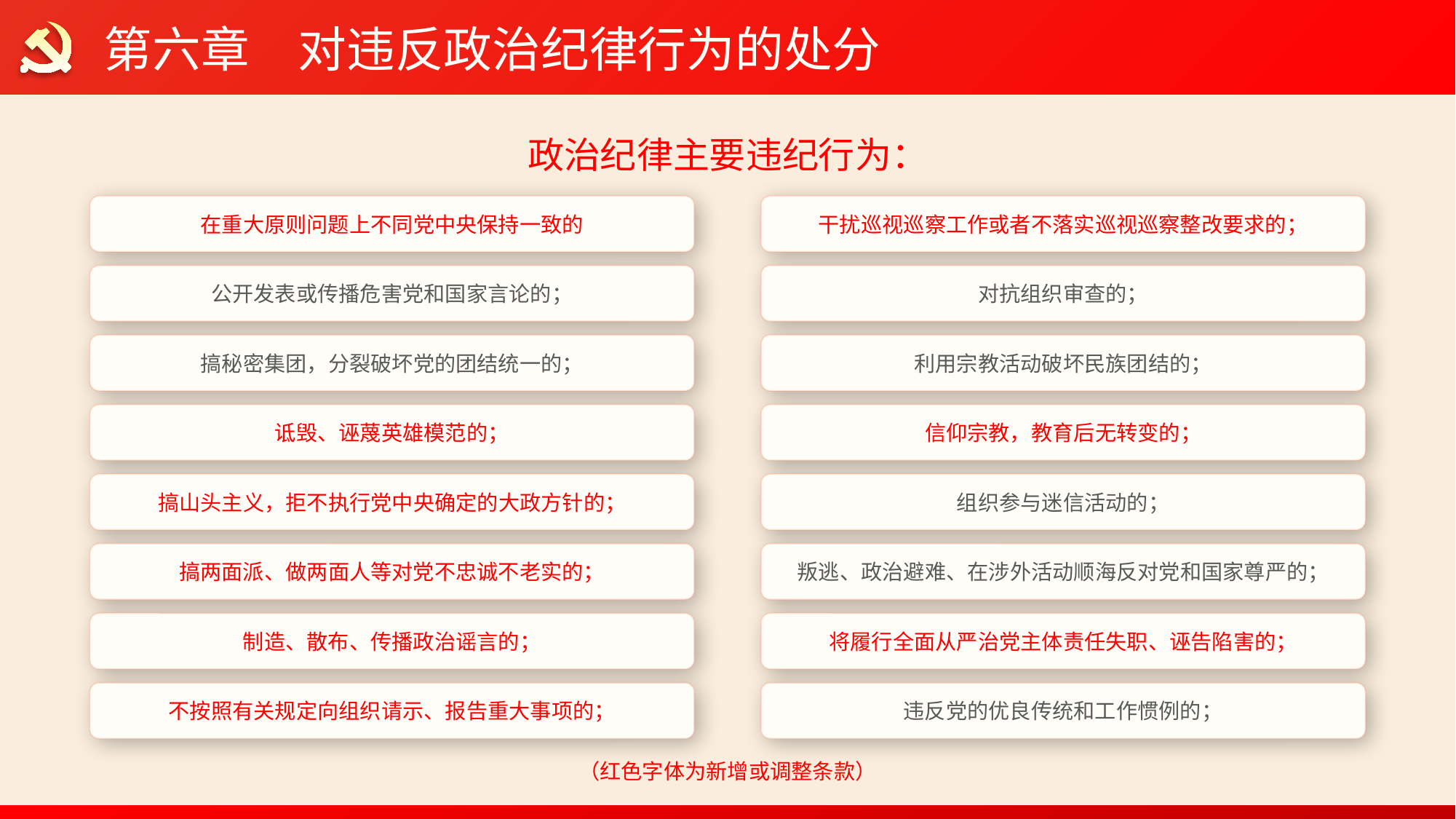

第六章　对违反政治纪律行为的处分
政治纪律主要违纪行为：
在重大原则问题上不同党中央保持一致的
干扰巡视巡察工作或者不落实巡视巡察整改要求的；
公开发表或传播危害党和国家言论的；
对抗组织审查的；
搞秘密集团，分裂破坏党的团结统一的；
利用宗教活动破坏民族团结的；
诋毁、诬蔑英雄模范的；
信仰宗教，教育后无转变的；
搞山头主义，拒不执行党中央确定的大政方针的；
组织参与迷信活动的；
搞两面派、做两面人等对党不忠诚不老实的；
叛逃、政治避难、在涉外活动顺海反对党和国家尊严的；
制造、散布、传播政治谣言的；
将履行全面从严治党主体责任失职、诬告陷害的；
不按照有关规定向组织请示、报告重大事项的；
违反党的优良传统和工作惯例的；
（红色字体为新增或调整条款）